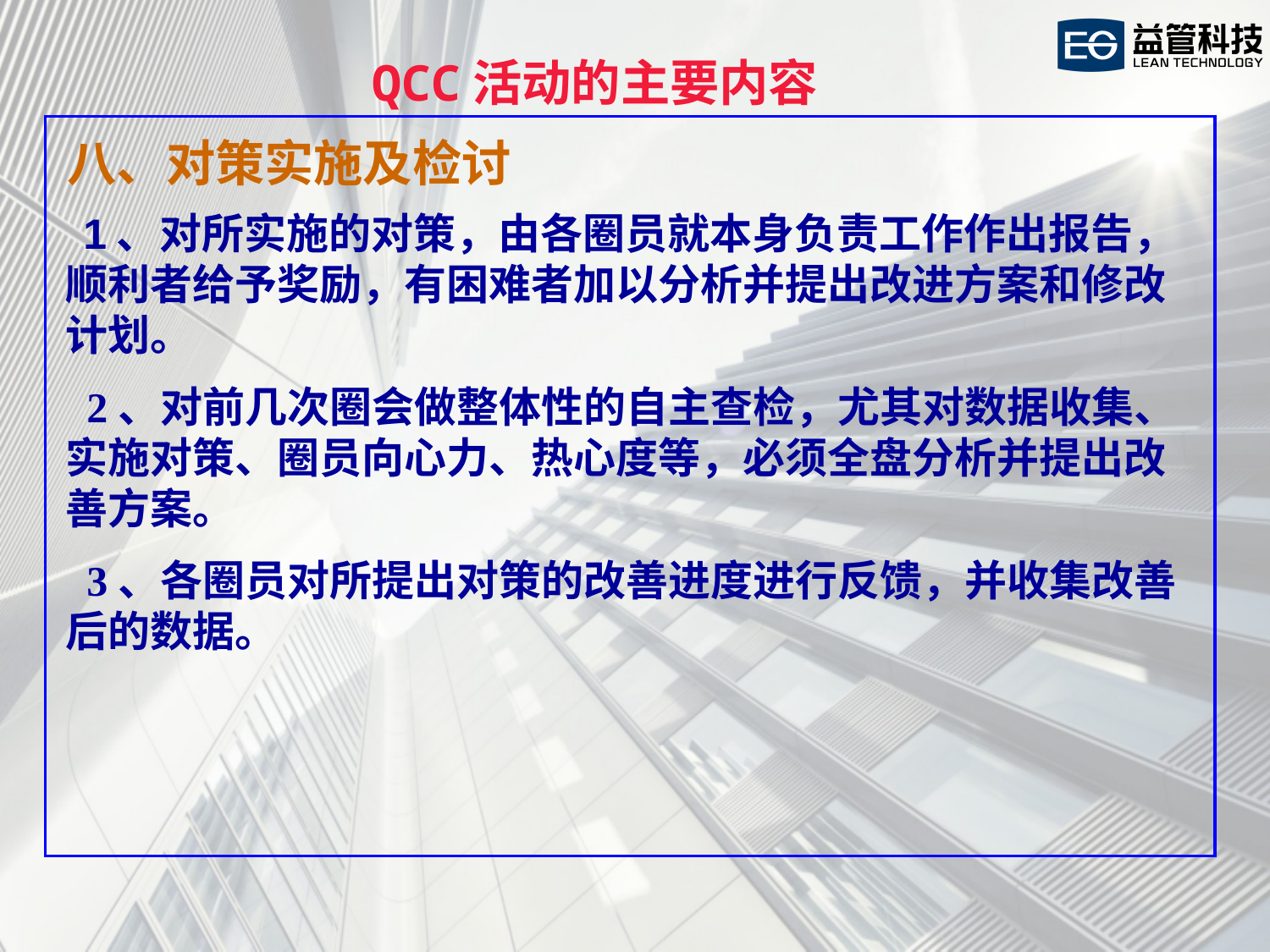

QCC活动的主要内容

八、对策实施及检讨
  1、对所实施的对策，由各圈员就本身负责工作作出报告，顺利者给予奖励，有困难者加以分析并提出改进方案和修改计划。
  2、对前几次圈会做整体性的自主查检，尤其对数据收集、实施对策、圈员向心力、热心度等，必须全盘分析并提出改善方案。
  3、各圈员对所提出对策的改善进度进行反馈，并收集改善后的数据。